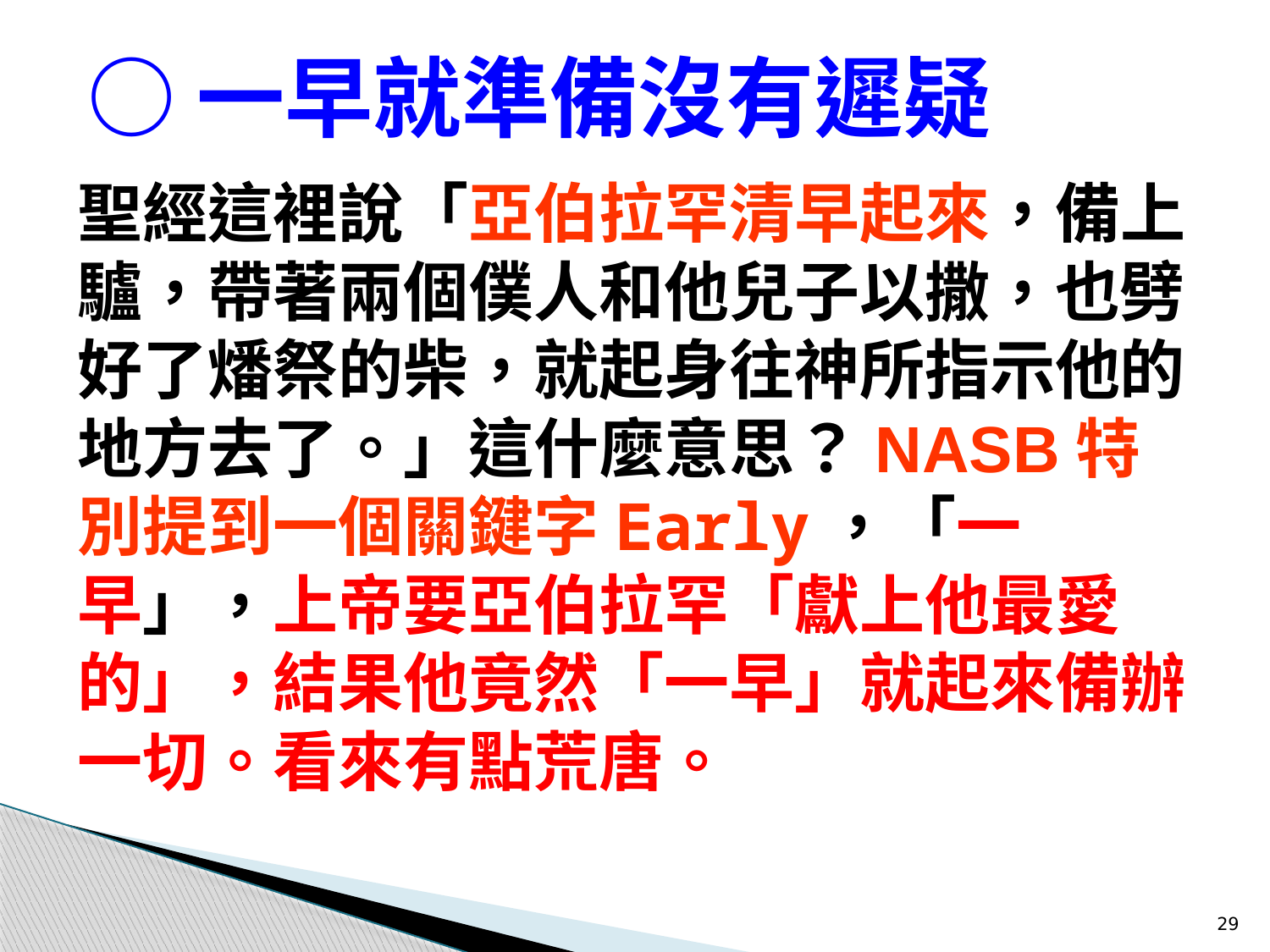

○一早就準備沒有遲疑
聖經這裡說「亞伯拉罕清早起來，備上驢，帶著兩個僕人和他兒子以撒，也劈好了燔祭的柴，就起身往神所指示他的地方去了。」這什麼意思？NASB特別提到一個關鍵字Early，「一早」，上帝要亞伯拉罕「獻上他最愛的」，結果他竟然「一早」就起來備辦一切。看來有點荒唐。

29